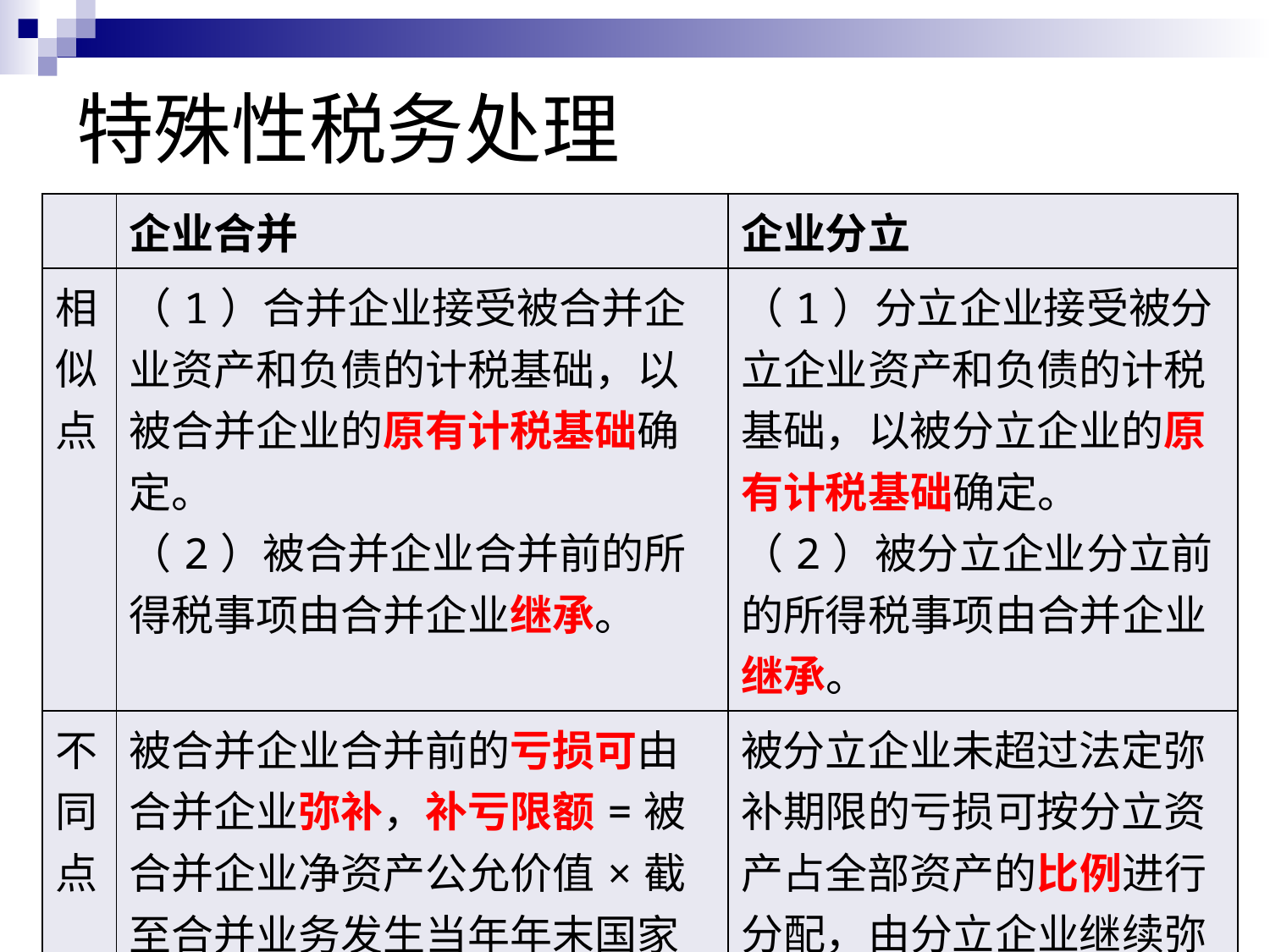

# 特殊性税务处理
|  | 企业合并 | 企业分立 |
| --- | --- | --- |
| 相似点 | （1）合并企业接受被合并企业资产和负债的计税基础，以被合并企业的原有计税基础确定。 （2）被合并企业合并前的所得税事项由合并企业继承。 | （1）分立企业接受被分立企业资产和负债的计税基础，以被分立企业的原有计税基础确定。 （2）被分立企业分立前的所得税事项由合并企业继承。 |
| 不同点 | 被合并企业合并前的亏损可由合并企业弥补，补亏限额=被合并企业净资产公允价值×截至合并业务发生当年年末国家发行的最长期限的国债利率 | 被分立企业未超过法定弥补期限的亏损可按分立资产占全部资产的比例进行分配，由分立企业继续弥补。 |